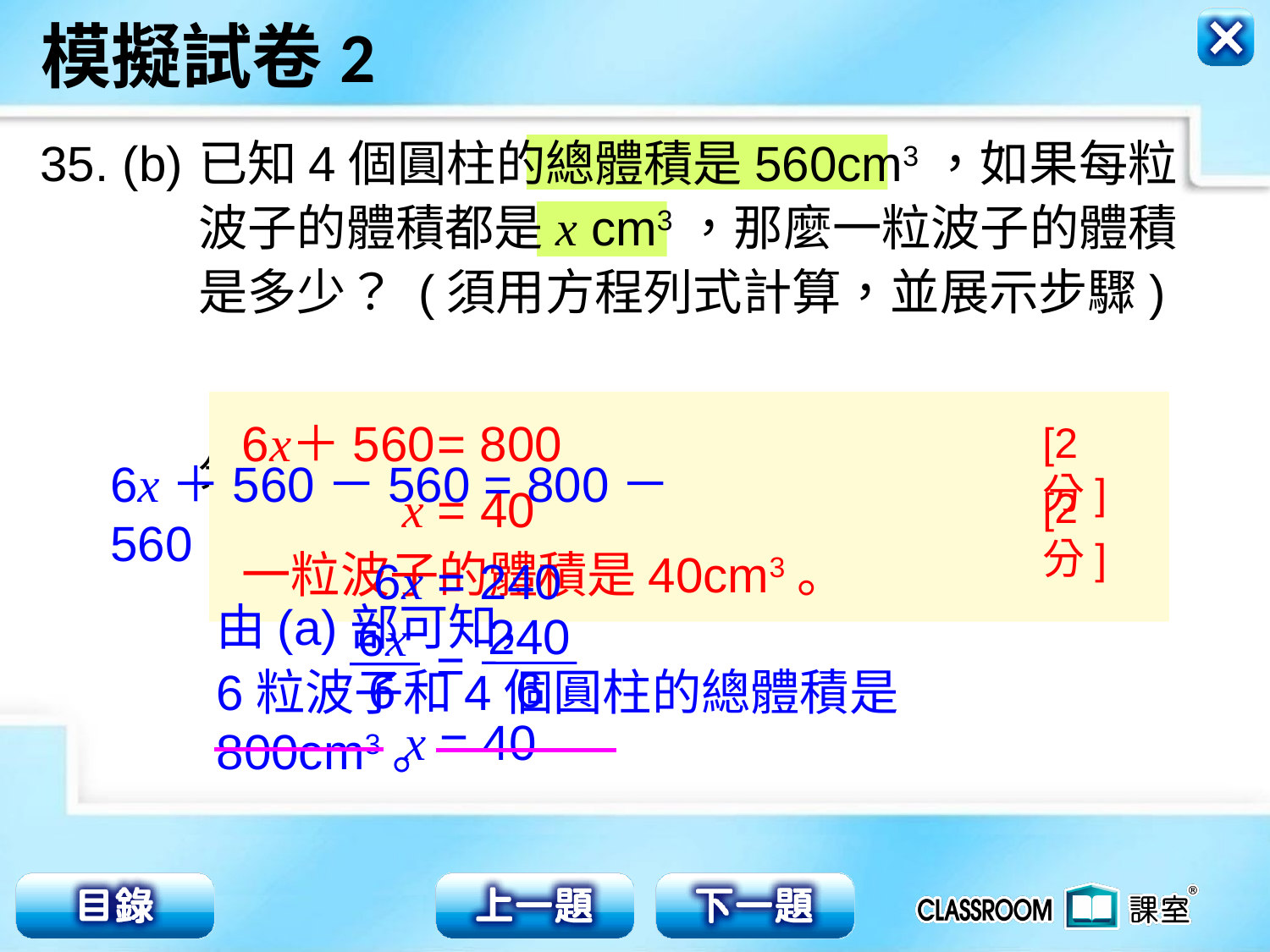

35. (b)
已知4個圓柱的總體積是560cm3，如果每粒
波子的體積都是x cm3，那麼一粒波子的體積
是多少？ (須用方程列式計算，並展示步驟)
                                                                [4分]

= 800
＋560
6x
[2分]
x = 40
[2分]
6x＋560－560 = 800－560
一粒波子的體積是40cm3。
6x = 240
240
6

6x
6

=
由(a)部可知，
6粒波子和4個圓柱的總體積是800cm3。
x = 40